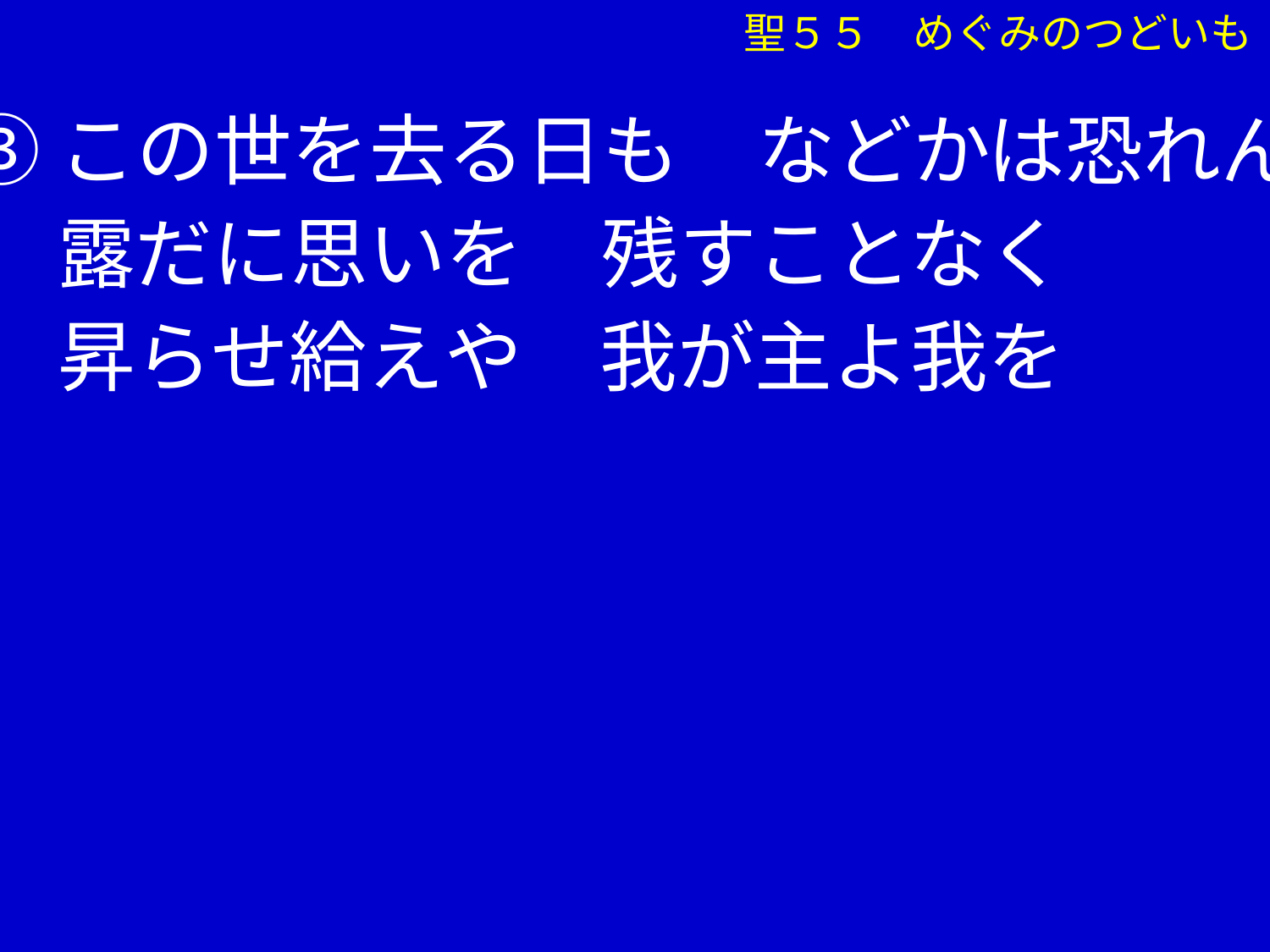

③この世を去る日も　などかは恐れん
　 露だに思いを　残すことなく
　 昇らせ給えや　我が主よ我を
聖５５　めぐみのつどいも